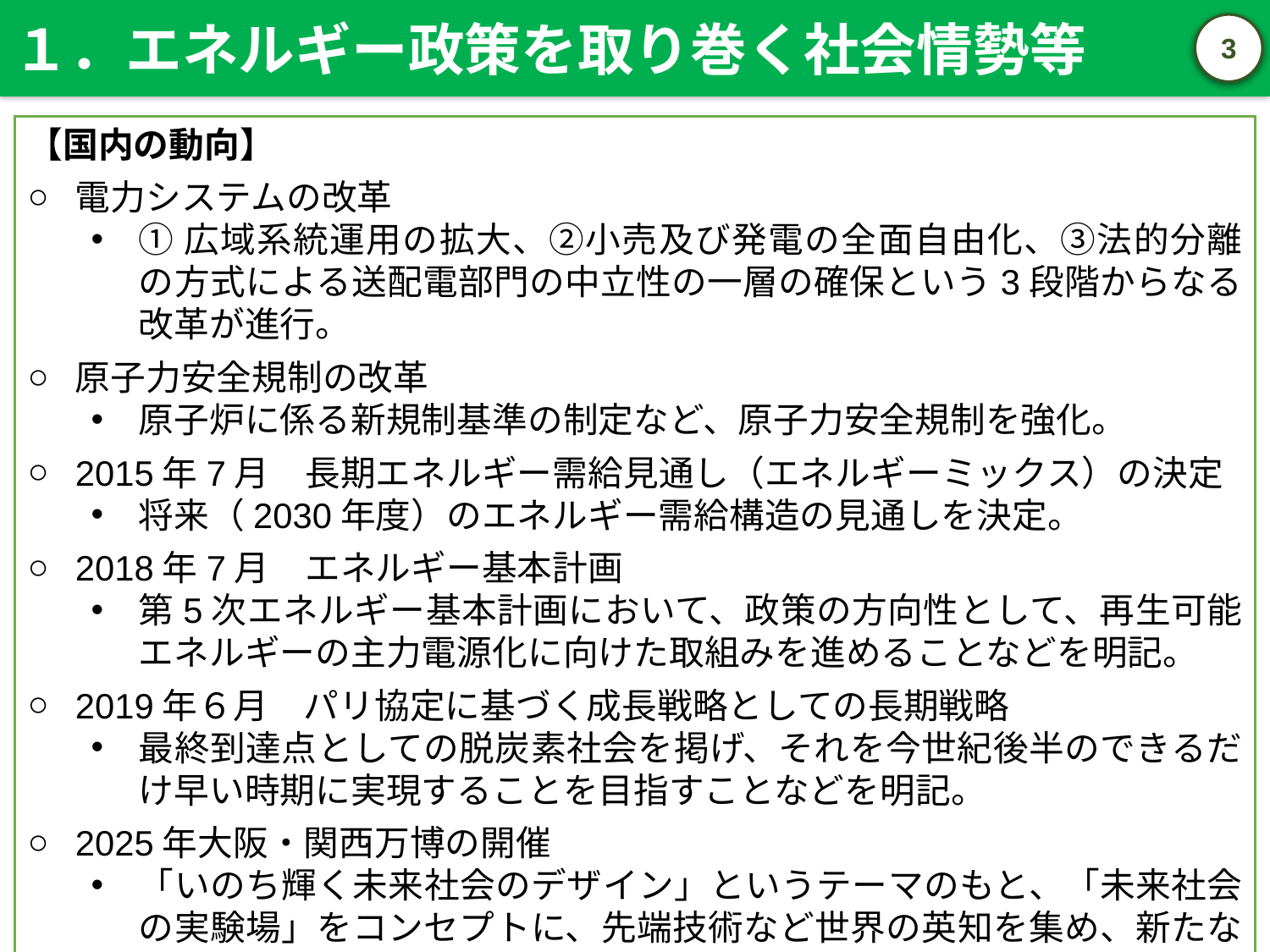

１．エネルギー政策を取り巻く社会情勢等
3
【国内の動向】
電力システムの改革
①広域系統運用の拡大、②小売及び発電の全面自由化、③法的分離の方式による送配電部門の中立性の一層の確保という3段階からなる改革が進行。
原子力安全規制の改革
原子炉に係る新規制基準の制定など、原子力安全規制を強化。
2015年7月　長期エネルギー需給見通し（エネルギーミックス）の決定
将来（2030年度）のエネルギー需給構造の見通しを決定。
2018年7月　エネルギー基本計画
第5次エネルギー基本計画において、政策の方向性として、再生可能エネルギーの主力電源化に向けた取組みを進めることなどを明記。
2019年６月　パリ協定に基づく成長戦略としての長期戦略
最終到達点としての脱炭素社会を掲げ、それを今世紀後半のできるだけ早い時期に実現することを目指すことなどを明記。
2025年大阪・関西万博の開催
「いのち輝く未来社会のデザイン」というテーマのもと、「未来社会の実験場」をコンセプトに、先端技術など世界の英知を集め、新たなアイデアを創造・発信。